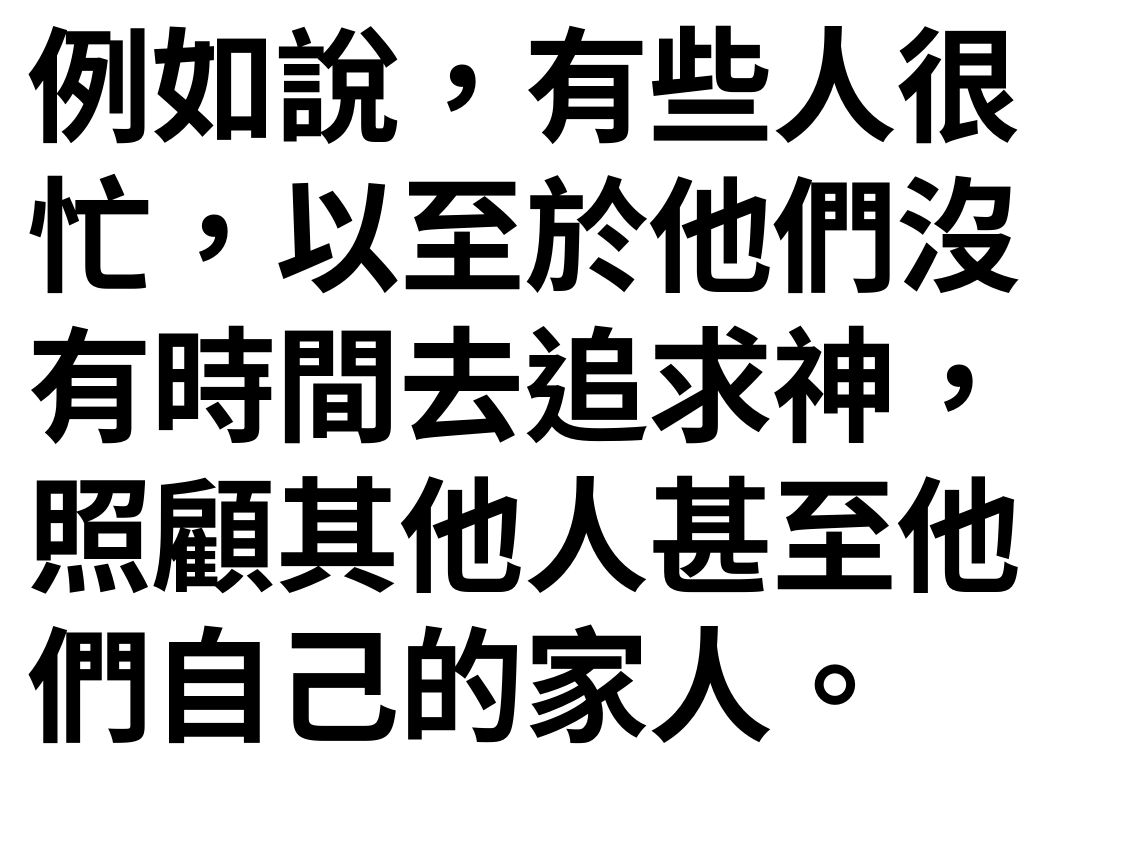

例如說，有些人很忙，以至於他們沒有時間去追求神，照顧其他人甚至他們自己的家人。